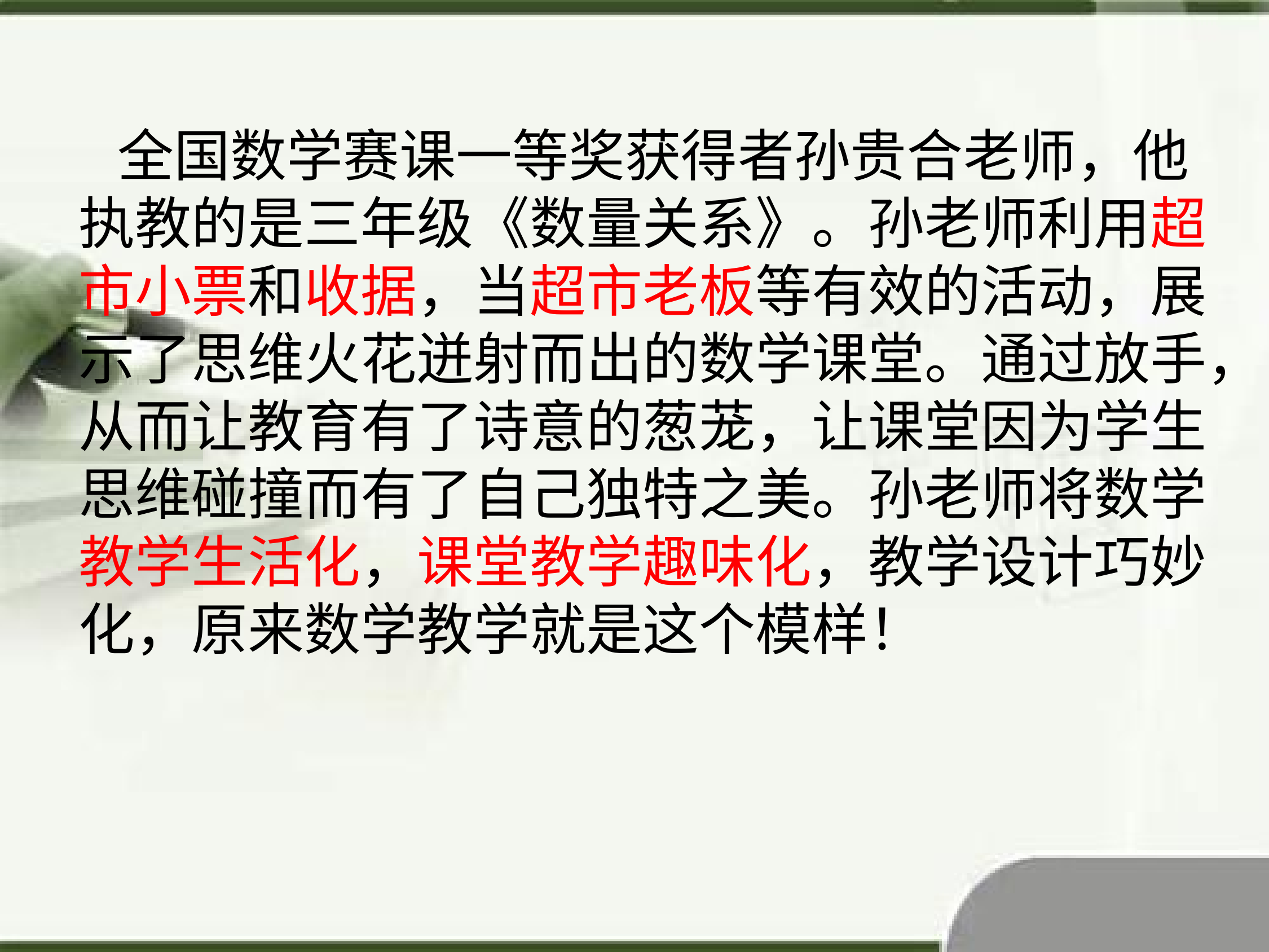

全国数学赛课一等奖获得者孙贵合老师，他执教的是三年级《数量关系》。孙老师利用超市小票和收据，当超市老板等有效的活动，展示了思维火花迸射而出的数学课堂。通过放手，从而让教育有了诗意的葱茏，让课堂因为学生思维碰撞而有了自己独特之美。孙老师将数学教学生活化，课堂教学趣味化，教学设计巧妙化，原来数学教学就是这个模样！